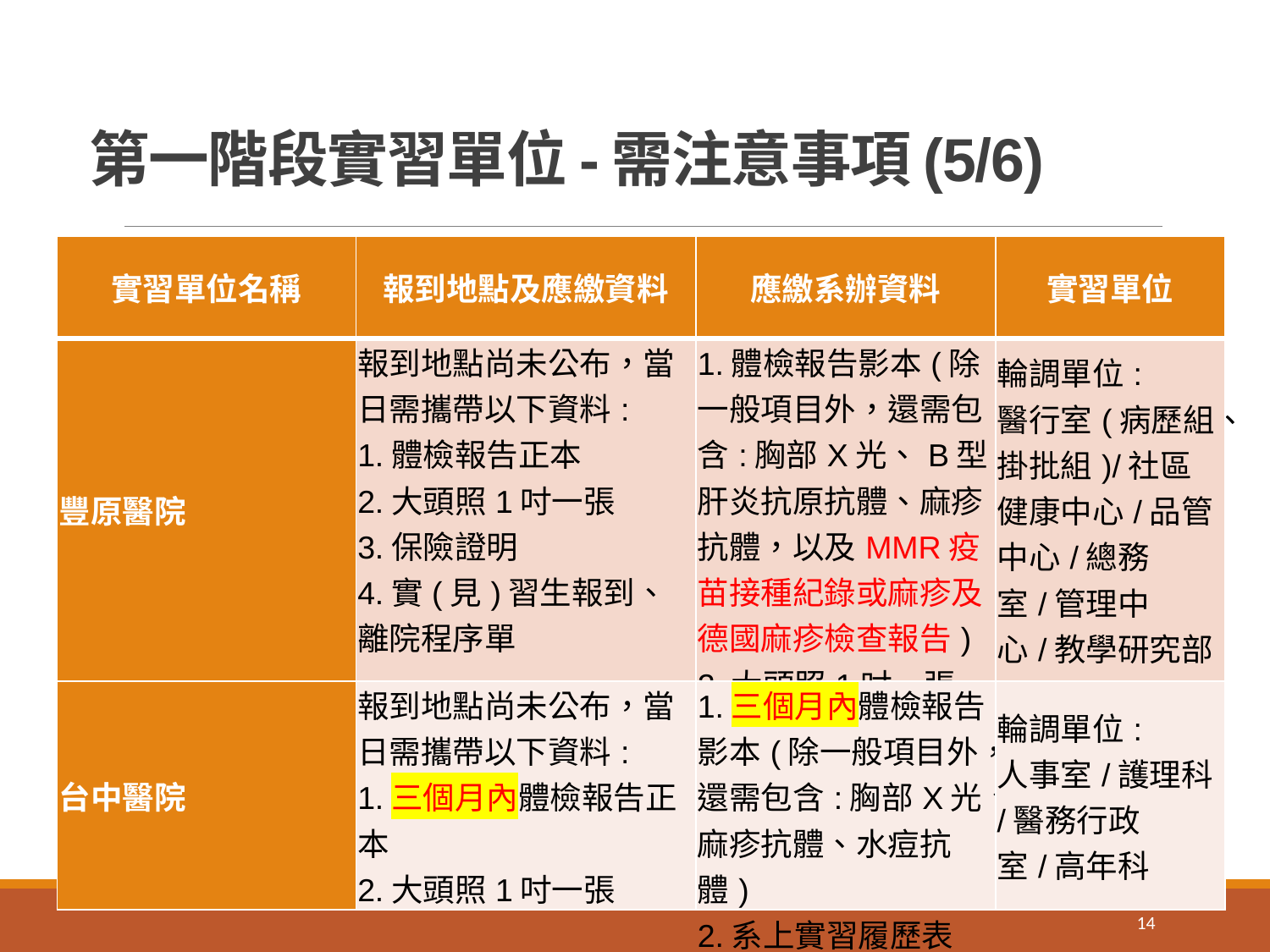

# 第一階段實習單位-需注意事項(5/6)

| 實習單位名稱 | 報到地點及應繳資料 | 應繳系辦資料 | 實習單位 |
| --- | --- | --- | --- |
| 豐原醫院 | 報到地點尚未公布，當日需攜帶以下資料: 1.體檢報告正本 2.大頭照1吋一張 3.保險證明 4.實(見)習生報到、離院程序單 | 1.體檢報告影本(除一般項目外，還需包含:胸部X光、B型肝炎抗原抗體、麻疹抗體，以及MMR疫苗接種紀錄或麻疹及德國麻疹檢查報告) 2.大頭照1吋一張 3.系上實習履歷表 | 輪調單位: 醫行室(病歷組、掛批組)/社區健康中心/品管中心/總務室/管理中心/教學研究部 |
| 台中醫院 | 報到地點尚未公布，當日需攜帶以下資料: 1.三個月內體檢報告正本 2.大頭照1吋一張 | 1.三個月內體檢報告影本(除一般項目外，還需包含:胸部X光、麻疹抗體、水痘抗體) 2.系上實習履歷表 | 輪調單位: 人事室/護理科/醫務行政室/高年科 |
14